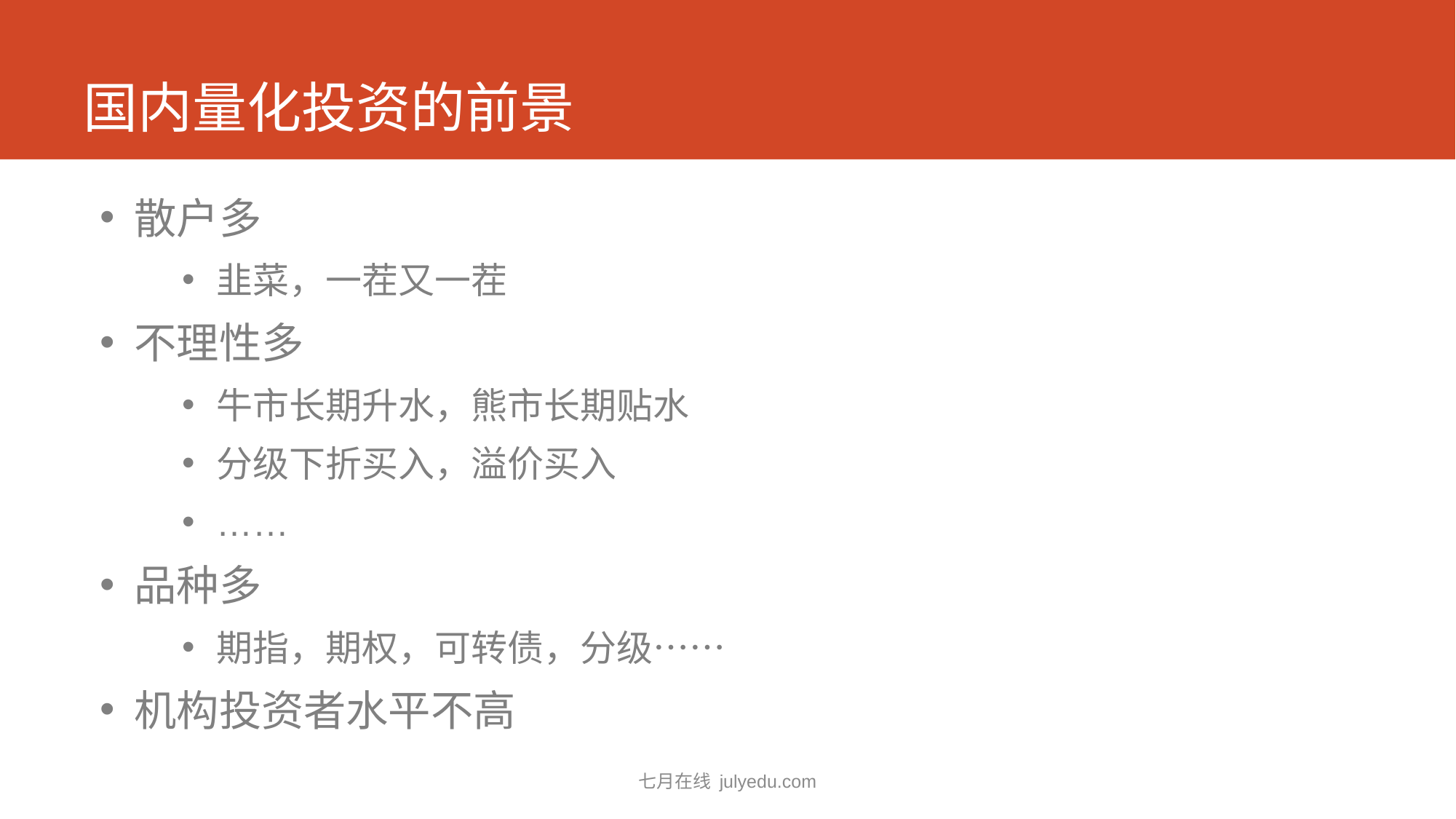

# 国内量化投资的前景
散户多
韭菜，一茬又一茬
不理性多
牛市长期升水，熊市长期贴水
分级下折买入，溢价买入
……
品种多
期指，期权，可转债，分级……
机构投资者水平不高

七月在线 julyedu.com